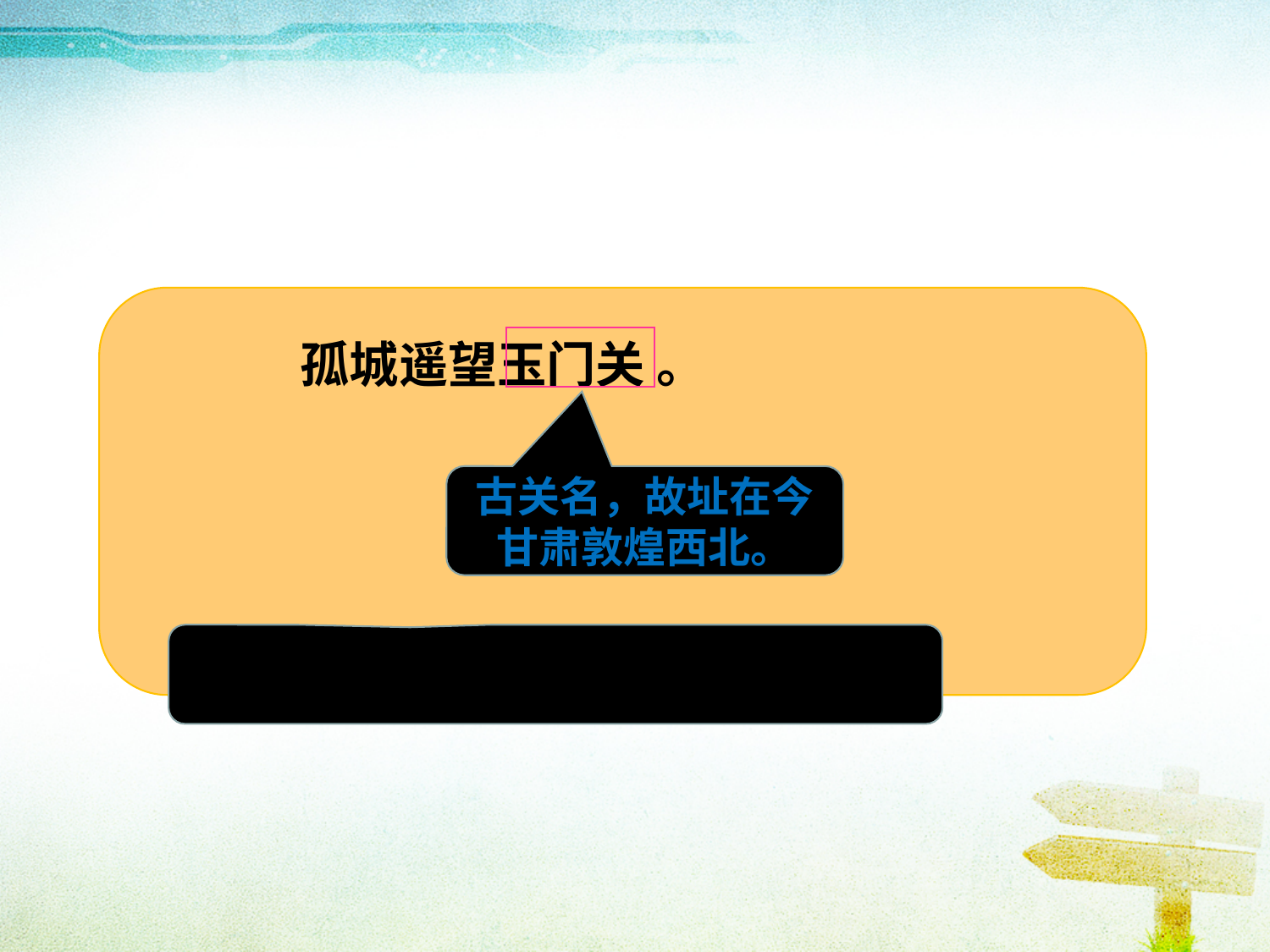

孤城遥望玉门关 。
古关名，故址在今甘肃敦煌西北。
句意：站在孤城遥望着远方的玉门关。